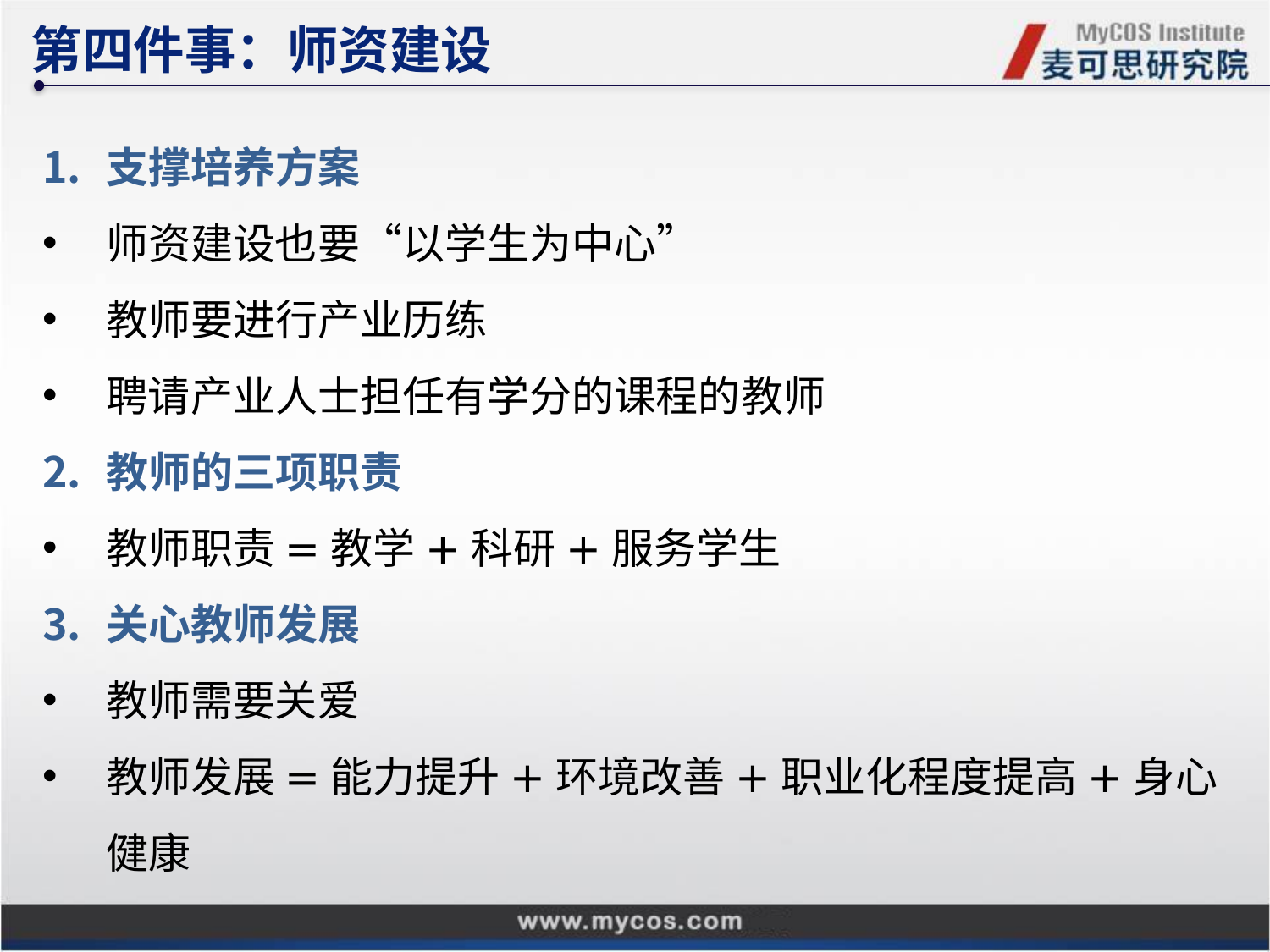

第四件事：师资建设
支撑培养方案
师资建设也要“以学生为中心”
教师要进行产业历练
聘请产业人士担任有学分的课程的教师
教师的三项职责
教师职责=教学+科研+服务学生
关心教师发展
教师需要关爱
教师发展=能力提升+环境改善+职业化程度提高+身心健康